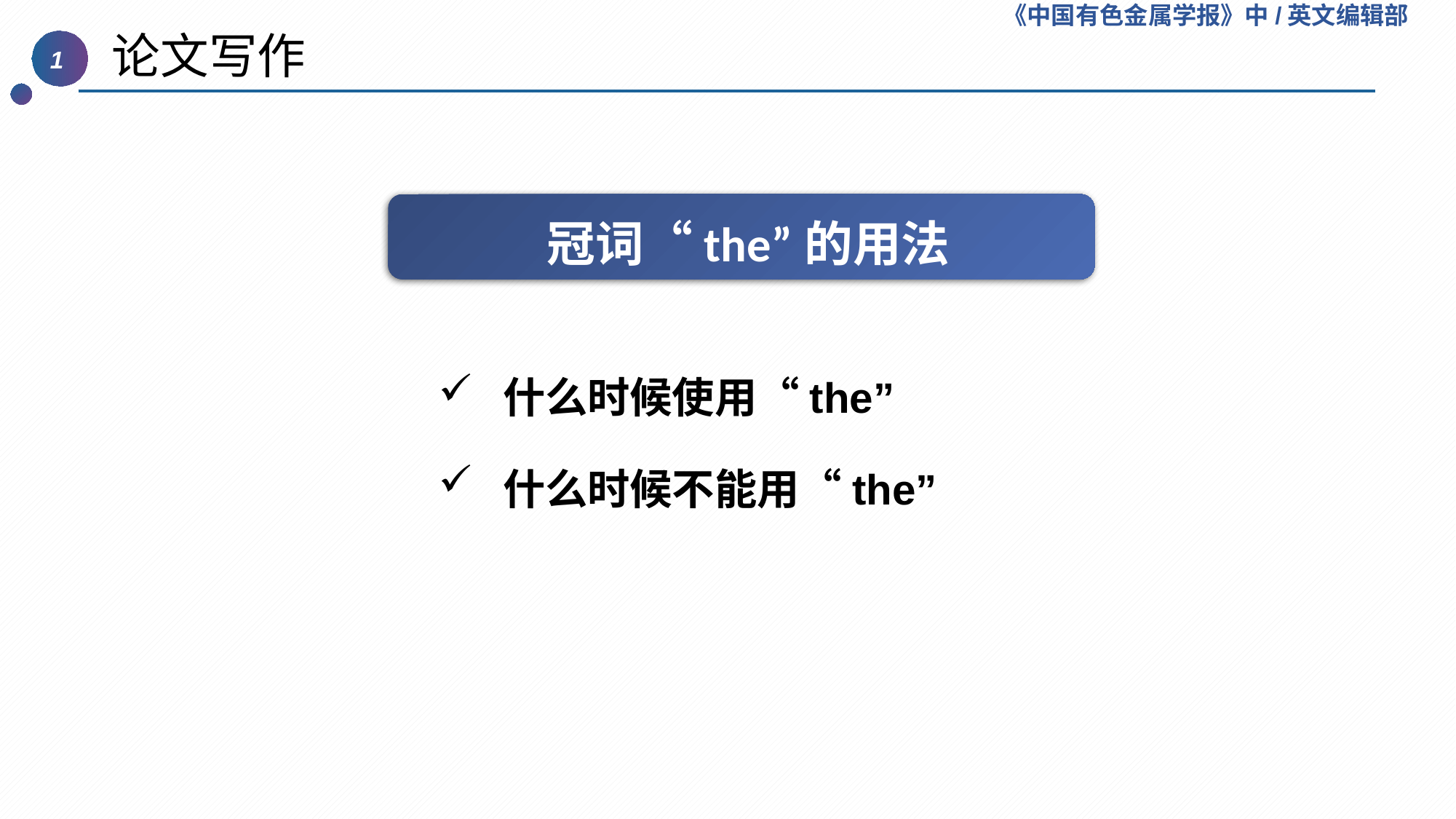

《中国有色金属学报》中/英文编辑部
      论文写作

1

冠词“the”的用法
  什么时候使用“the”
  什么时候不能用“the”